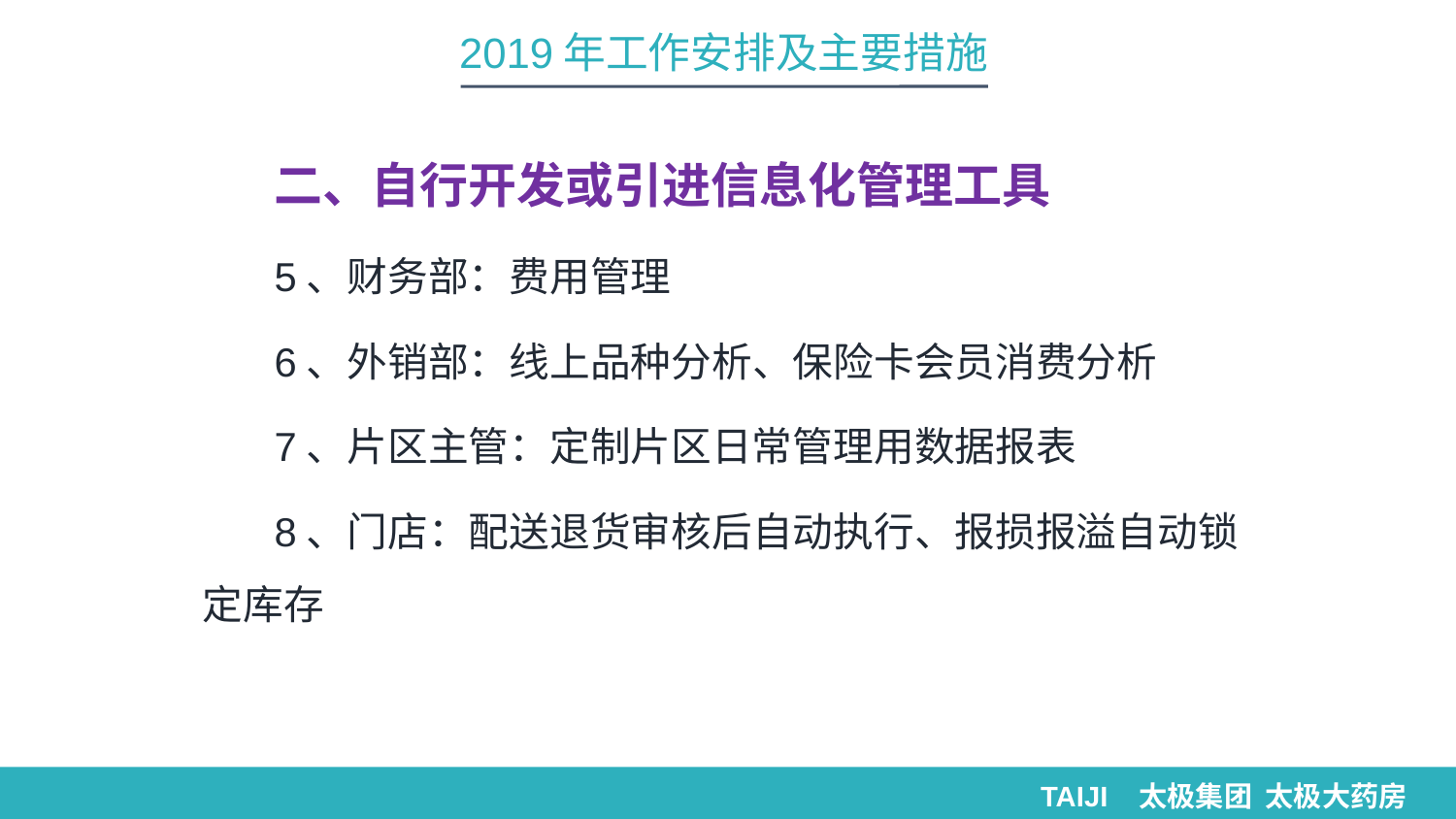

2019年工作安排及主要措施
二、自行开发或引进信息化管理工具
5、财务部：费用管理
6、外销部：线上品种分析、保险卡会员消费分析
7、片区主管：定制片区日常管理用数据报表
8、门店：配送退货审核后自动执行、报损报溢自动锁定库存

TAIJI   太极集团  太极大药房